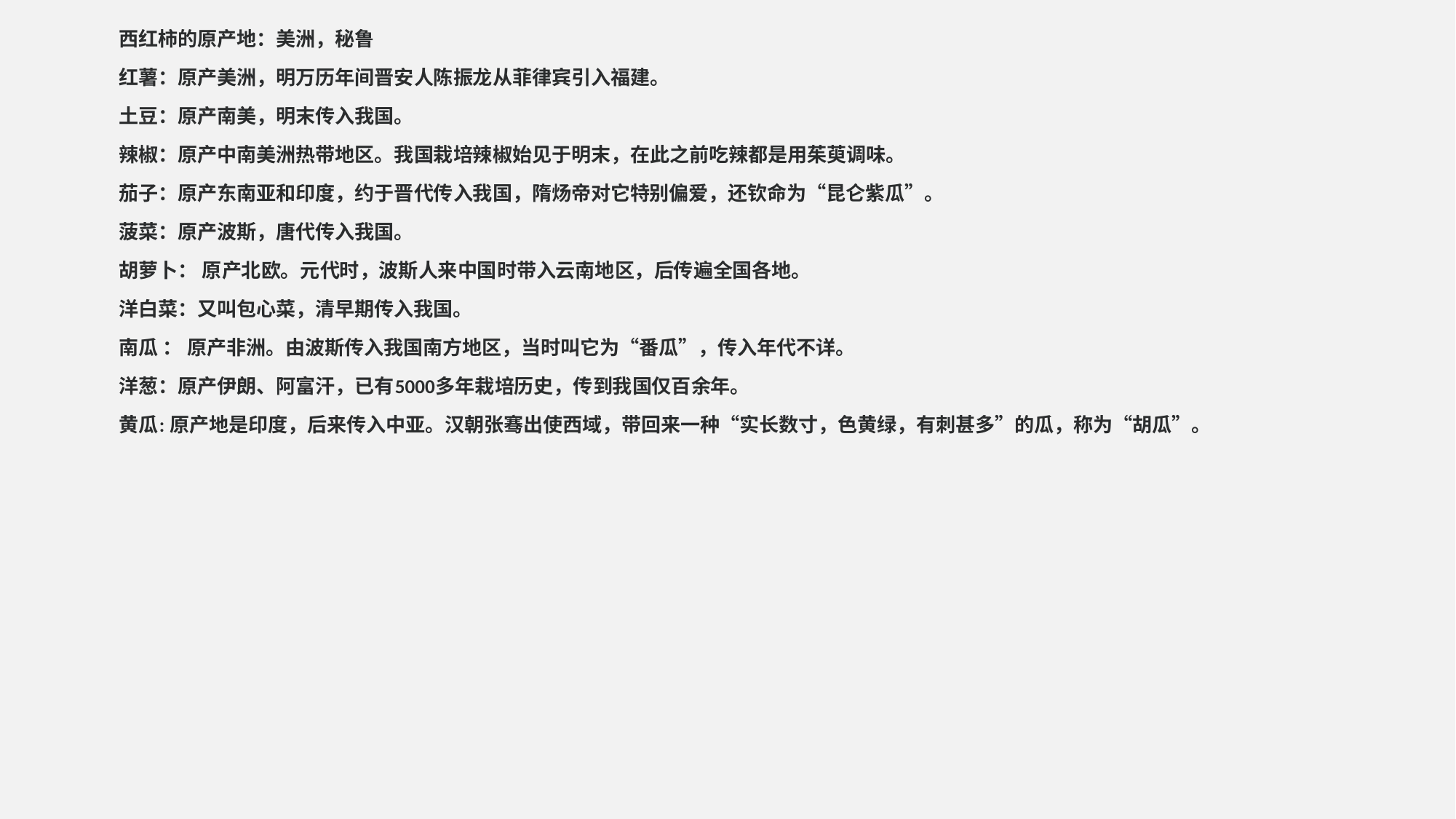

西红柿的原产地：美洲，秘鲁
红薯：原产美洲，明万历年间晋安人陈振龙从菲律宾引入福建。
土豆：原产南美，明末传入我国。
辣椒：原产中南美洲热带地区。我国栽培辣椒始见于明末，在此之前吃辣都是用茱萸调味。
茄子：原产东南亚和印度，约于晋代传入我国，隋炀帝对它特别偏爱，还钦命为“昆仑紫瓜”。
菠菜：原产波斯，唐代传入我国。
胡萝卜： 原产北欧。元代时，波斯人来中国时带入云南地区，后传遍全国各地。
洋白菜：又叫包心菜，清早期传入我国。
南瓜 ： 原产非洲。由波斯传入我国南方地区，当时叫它为“番瓜”，传入年代不详。
洋葱：原产伊朗、阿富汗，已有5000多年栽培历史，传到我国仅百余年。
黄瓜: 原产地是印度，后来传入中亚。汉朝张骞出使西域，带回来一种“实长数寸，色黄绿，有刺甚多”的瓜，称为“胡瓜”。